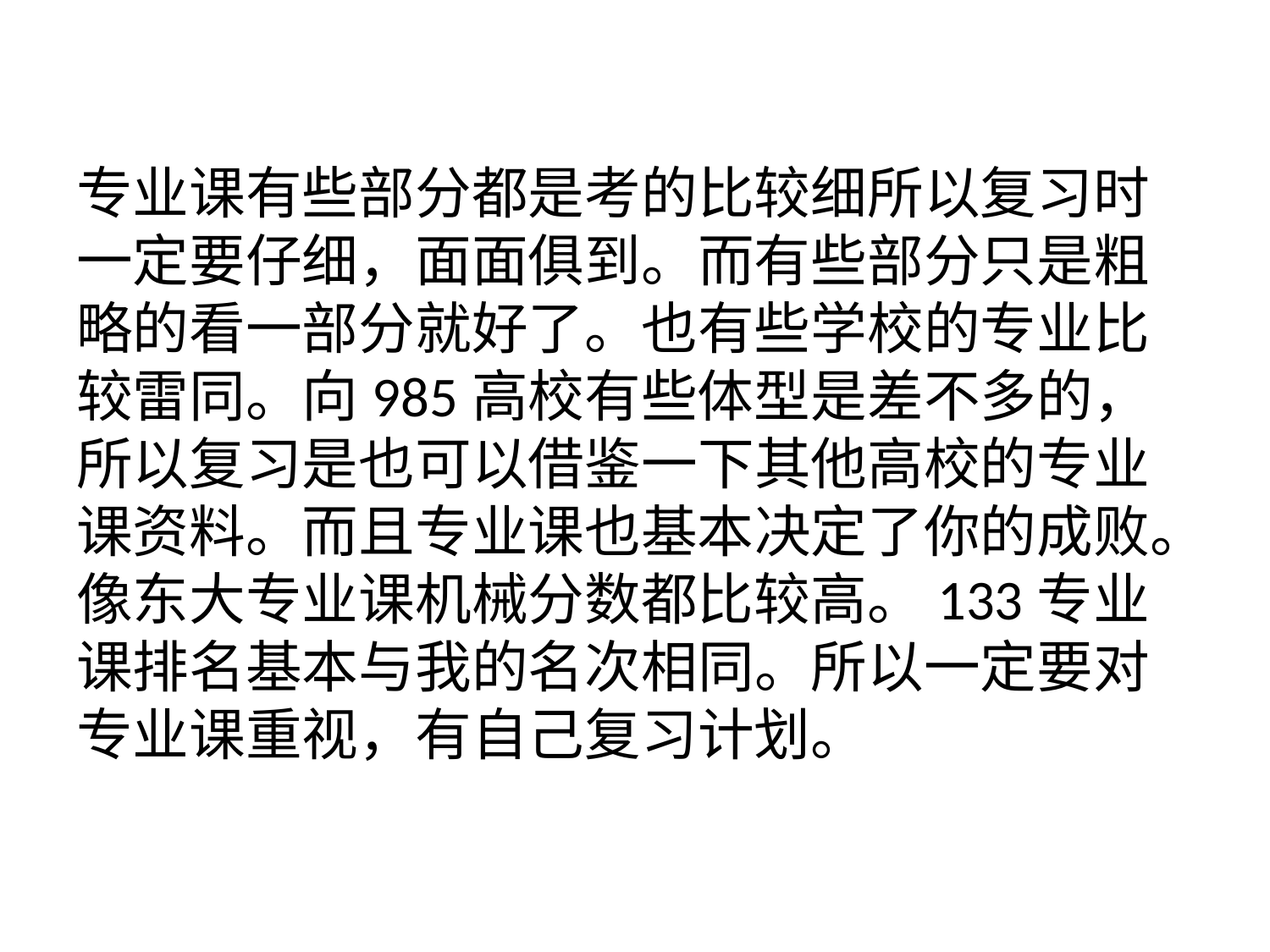

# 专业课有些部分都是考的比较细所以复习时一定要仔细，面面俱到。而有些部分只是粗略的看一部分就好了。也有些学校的专业比较雷同。向985高校有些体型是差不多的，所以复习是也可以借鉴一下其他高校的专业课资料。而且专业课也基本决定了你的成败。像东大专业课机械分数都比较高。133专业课排名基本与我的名次相同。所以一定要对专业课重视，有自己复习计划。